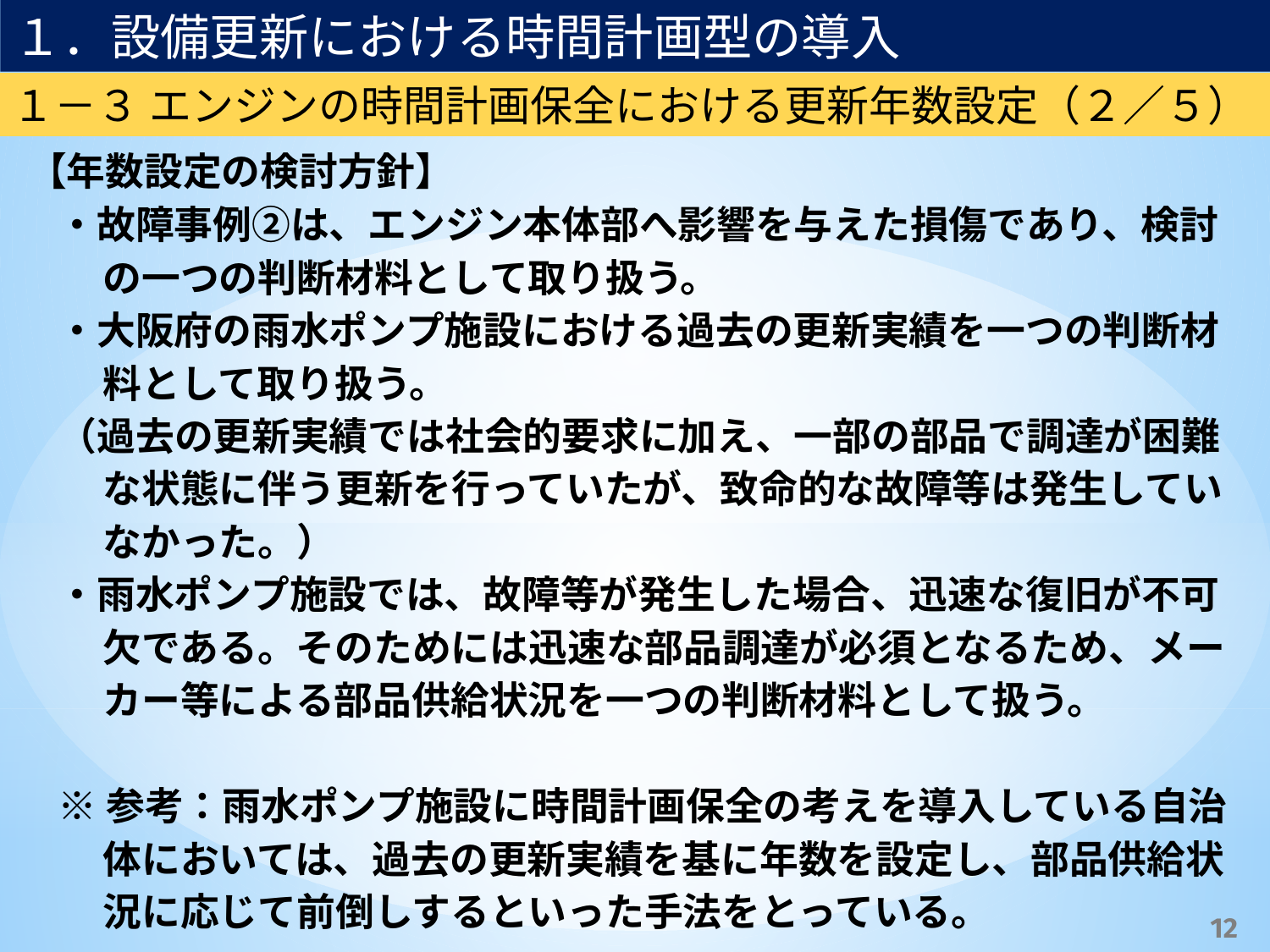

１．設備更新における時間計画型の導入
１－３ エンジンの時間計画保全における更新年数設定（２／５）
【年数設定の検討方針】
・故障事例②は、エンジン本体部へ影響を与えた損傷であり、検討の一つの判断材料として取り扱う。
・大阪府の雨水ポンプ施設における過去の更新実績を一つの判断材料として取り扱う。
（過去の更新実績では社会的要求に加え、一部の部品で調達が困難な状態に伴う更新を行っていたが、致命的な故障等は発生していなかった。）
・雨水ポンプ施設では、故障等が発生した場合、迅速な復旧が不可欠である。そのためには迅速な部品調達が必須となるため、メーカー等による部品供給状況を一つの判断材料として扱う。

※参考：雨水ポンプ施設に時間計画保全の考えを導入している自治体においては、過去の更新実績を基に年数を設定し、部品供給状況に応じて前倒しするといった手法をとっている。
12